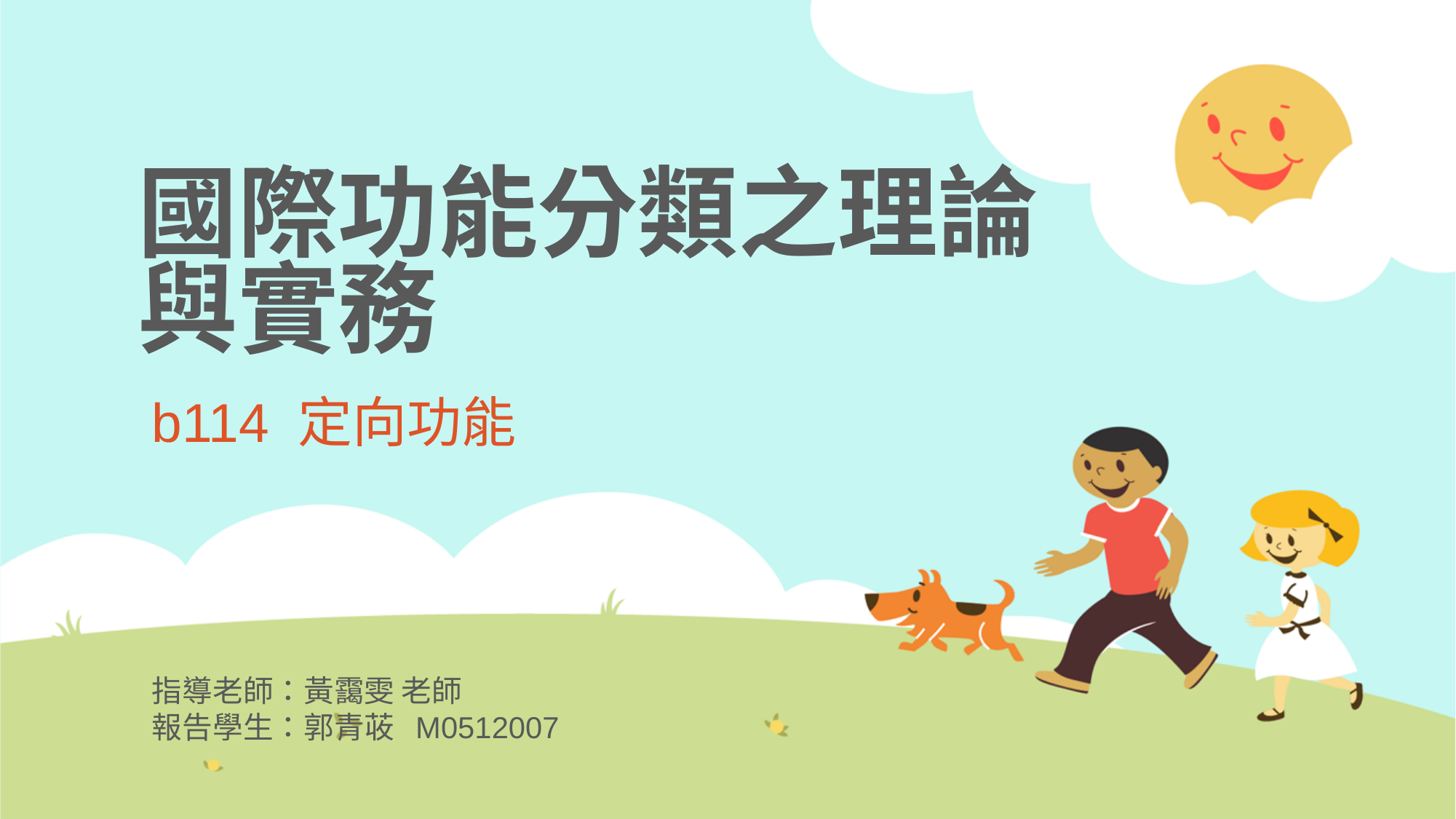

# 國際功能分類之理論與實務
b114 定向功能
指導老師：黃靄雯 老師
報告學生：郭青荍  M0512007